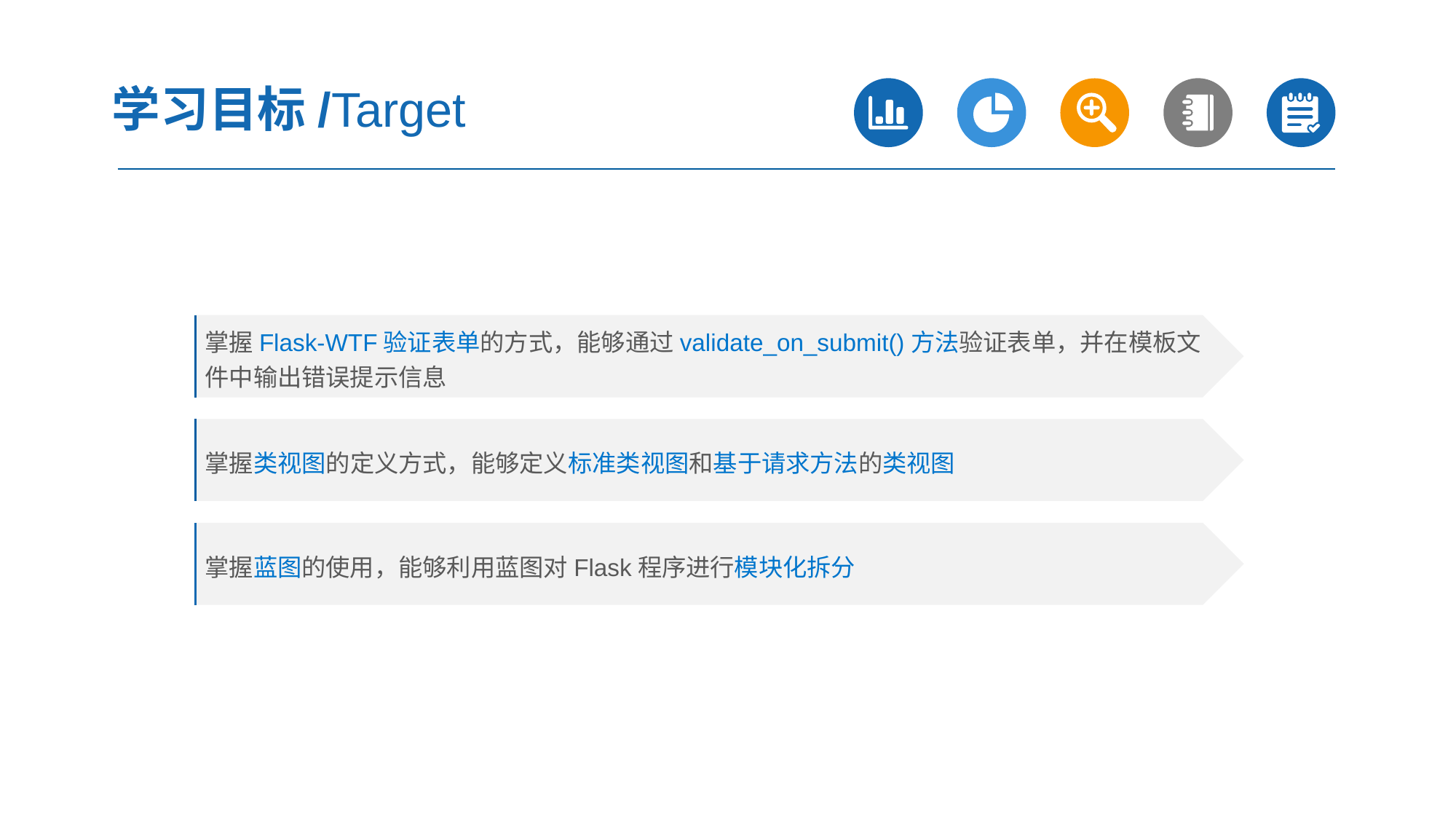

学习目标/Target
掌握Flask-WTF验证表单的方式，能够通过validate_on_submit()方法验证表单，并在模板文件中输出错误提示信息

掌握类视图的定义方式，能够定义标准类视图和基于请求方法的类视图

掌握蓝图的使用，能够利用蓝图对Flask程序进行模块化拆分